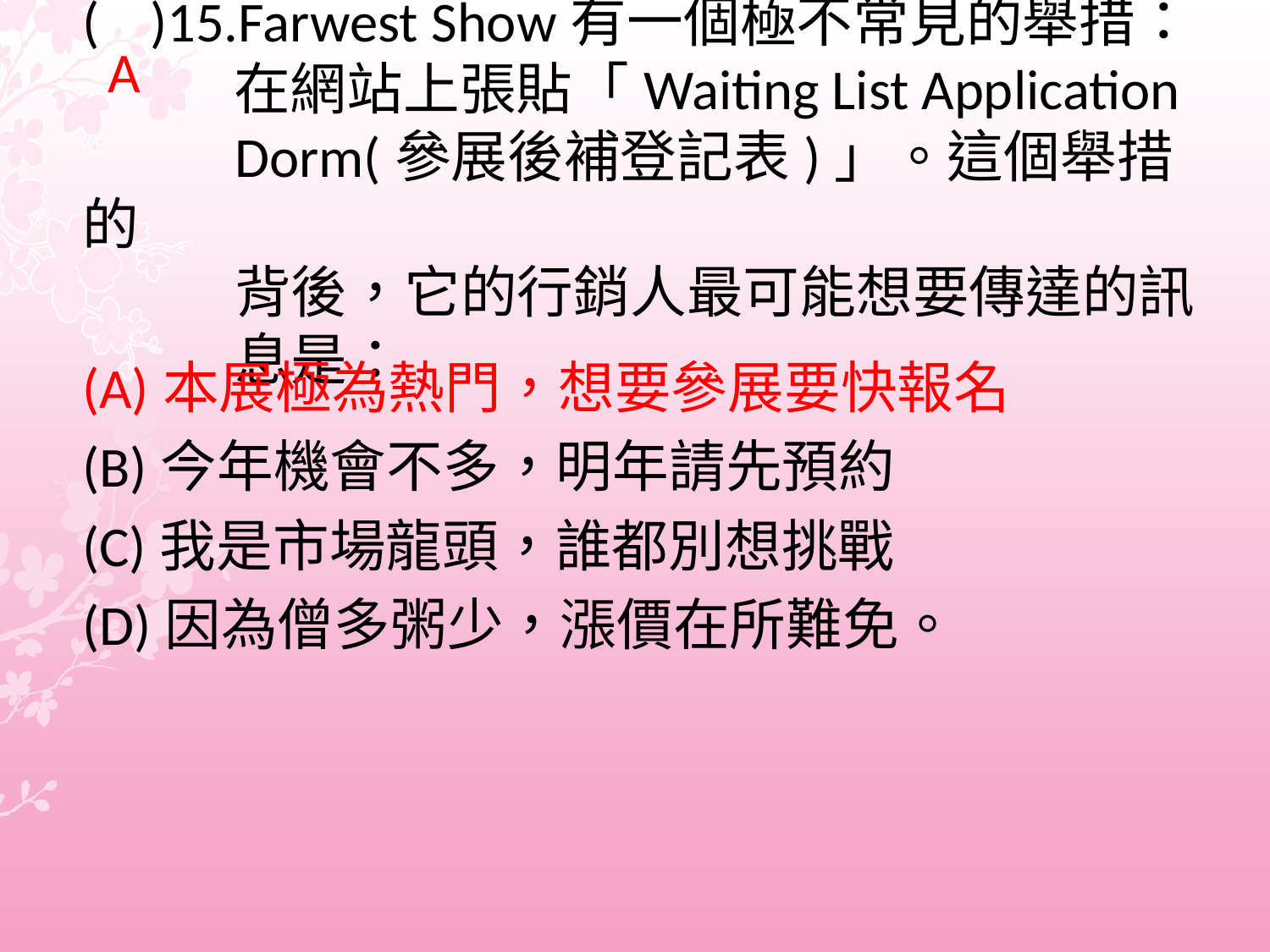

A

(A)本展極為熱門，想要參展要快報名
(B)今年機會不多，明年請先預約
(C)我是市場龍頭，誰都別想挑戰
(D)因為僧多粥少，漲價在所難免。
# (    )15.Farwest Show有一個極不常見的舉措： 在網站上張貼「Waiting List Application Dorm(參展後補登記表)」。這個舉措的 背後，它的行銷人最可能想要傳達的訊 息是：